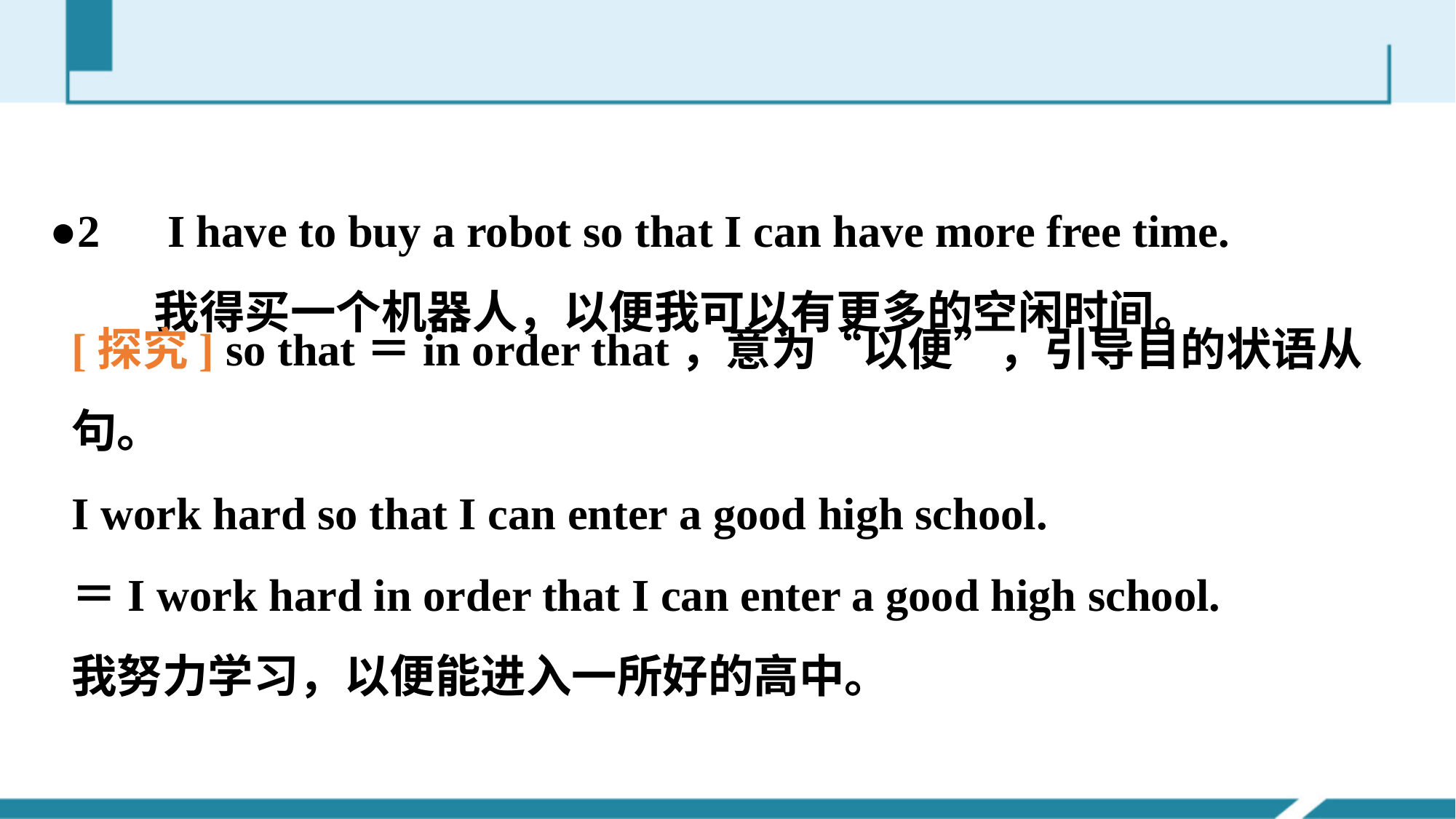

●2　I have to buy a robot so that I can have more free time.
         我得买一个机器人，以便我可以有更多的空闲时间。
[探究] so that＝in order that，意为“以便”，引导目的状语从句。
I work hard so that I can enter a good high school.
＝I work hard in order that I can enter a good high school.
我努力学习，以便能进入一所好的高中。